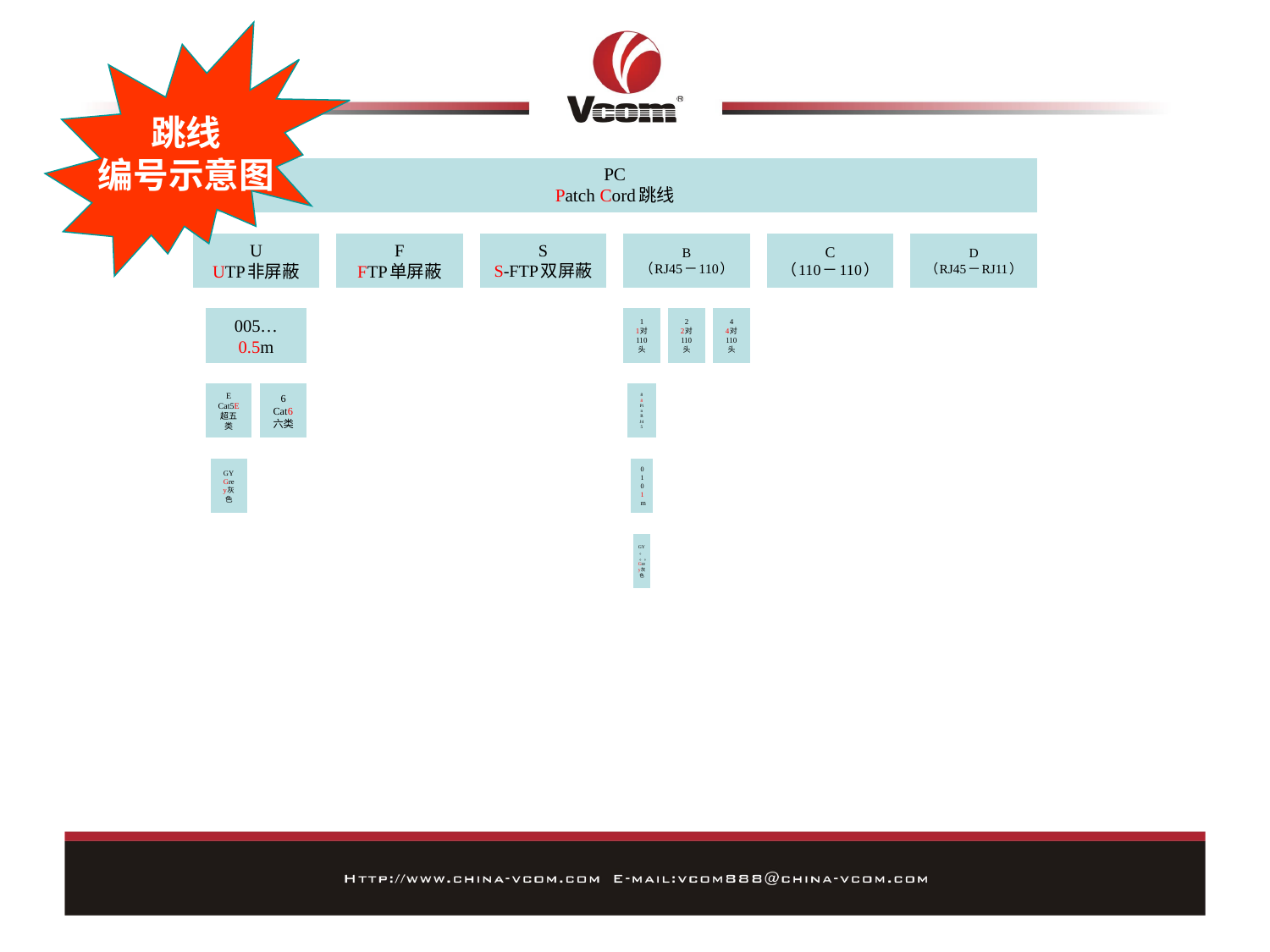

跳线
编号示意图
PC
Patch Cord跳线
U
UTP非屏蔽
005…
0.5m
E
Cat5E超五类
GY
Grey灰色
6
Cat6六类
F
FTP单屏蔽
S
S-FTP双屏蔽
B
（RJ45－110）
1
1对110头
8
8Pin RJ45
010
1m
GY。。。
Grey灰色
2
2对110头
4
4对110头
C
（110－110）
D
（RJ45－RJ11）